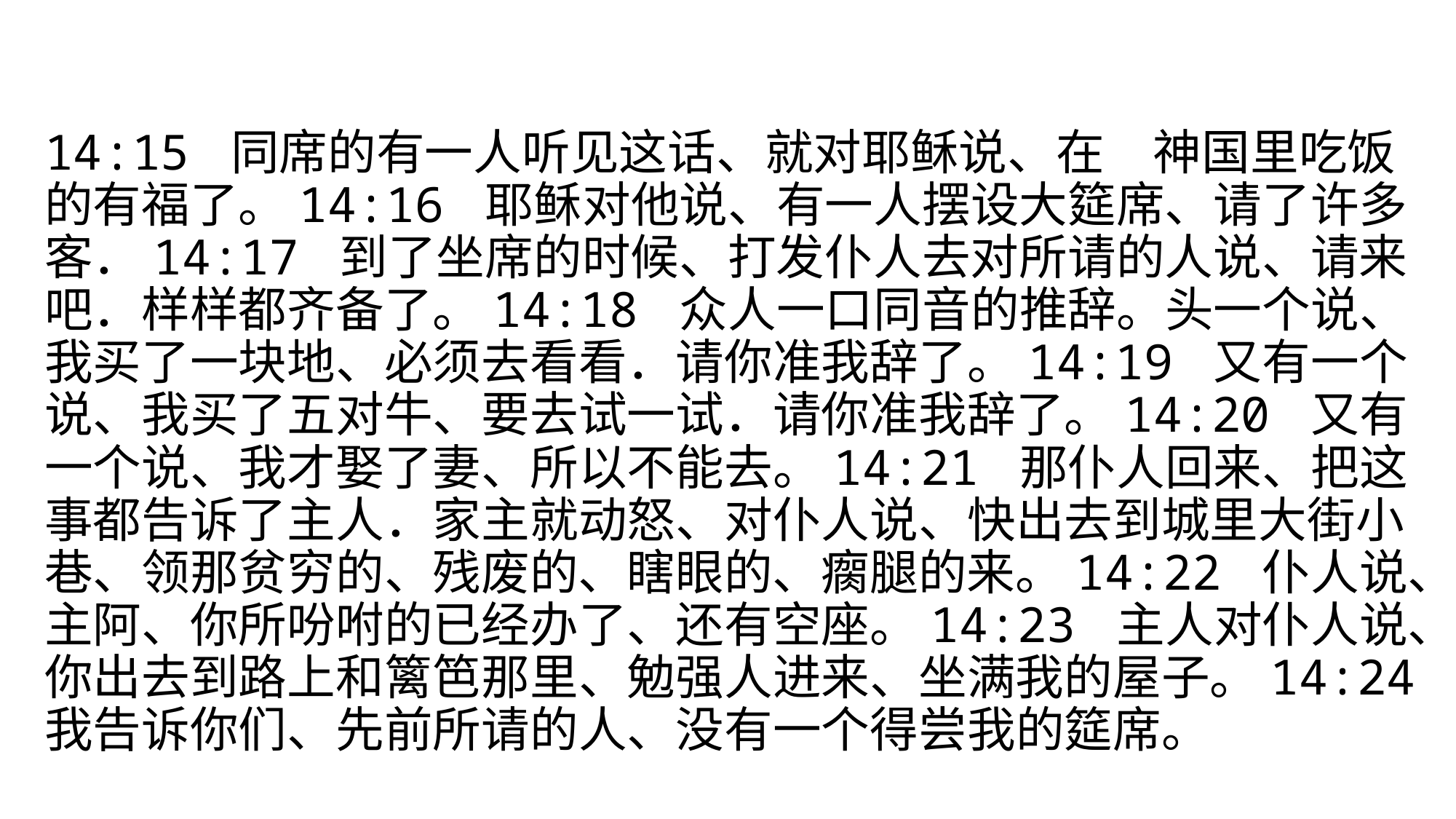

#
14:15 同席的有一人听见这话、就对耶稣说、在　神国里吃饭的有福了。14:16 耶稣对他说、有一人摆设大筵席、请了许多客．14:17 到了坐席的时候、打发仆人去对所请的人说、请来吧．样样都齐备了。14:18 众人一口同音的推辞。头一个说、我买了一块地、必须去看看．请你准我辞了。14:19 又有一个说、我买了五对牛、要去试一试．请你准我辞了。14:20 又有一个说、我才娶了妻、所以不能去。14:21 那仆人回来、把这事都告诉了主人．家主就动怒、对仆人说、快出去到城里大街小巷、领那贫穷的、残废的、瞎眼的、瘸腿的来。14:22 仆人说、主阿、你所吩咐的已经办了、还有空座。14:23 主人对仆人说、你出去到路上和篱笆那里、勉强人进来、坐满我的屋子。14:24 我告诉你们、先前所请的人、没有一个得尝我的筵席。